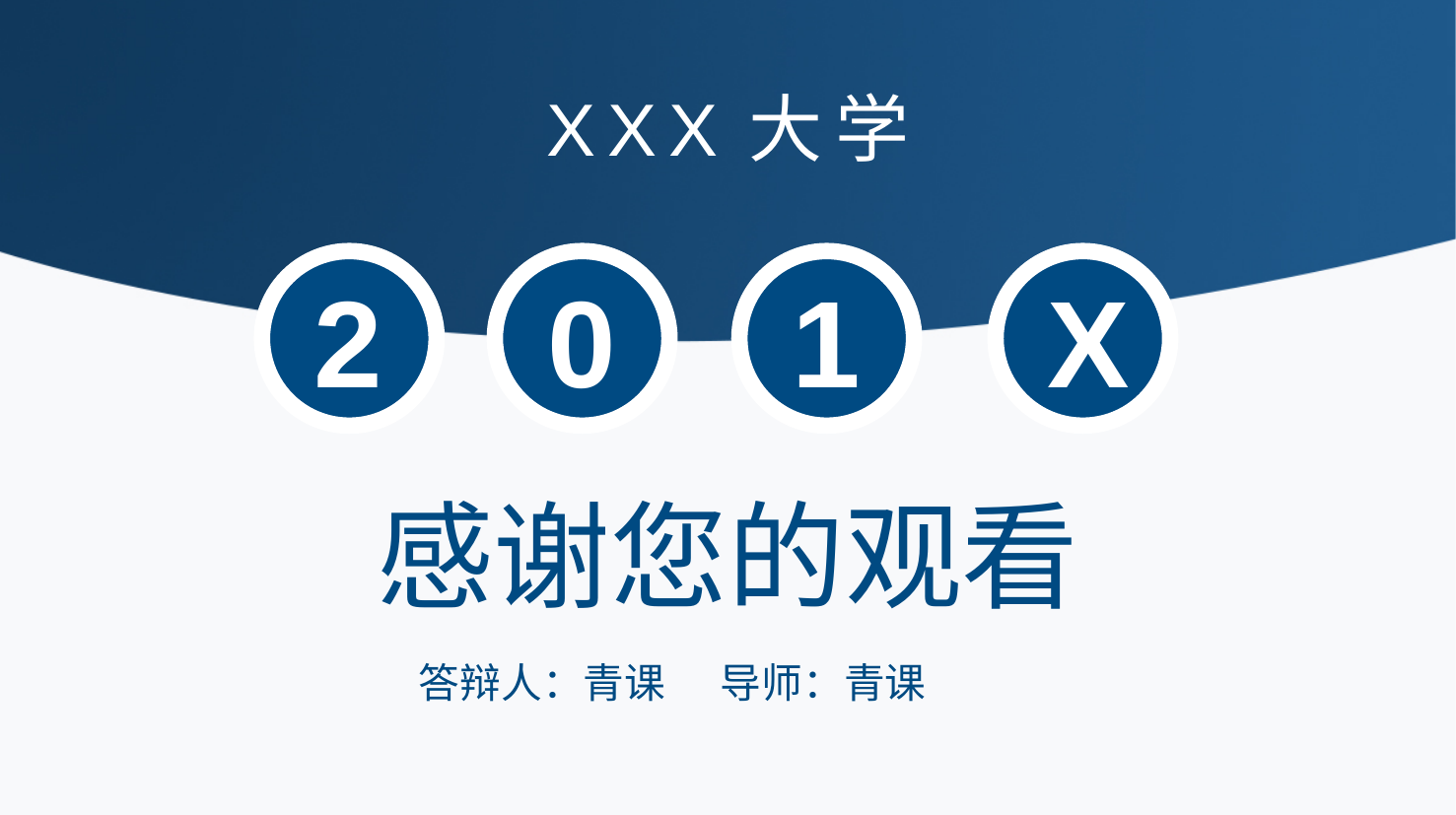

XXX大学

2
0
1
X
感谢您的观看
答辩人：青课      导师：青课